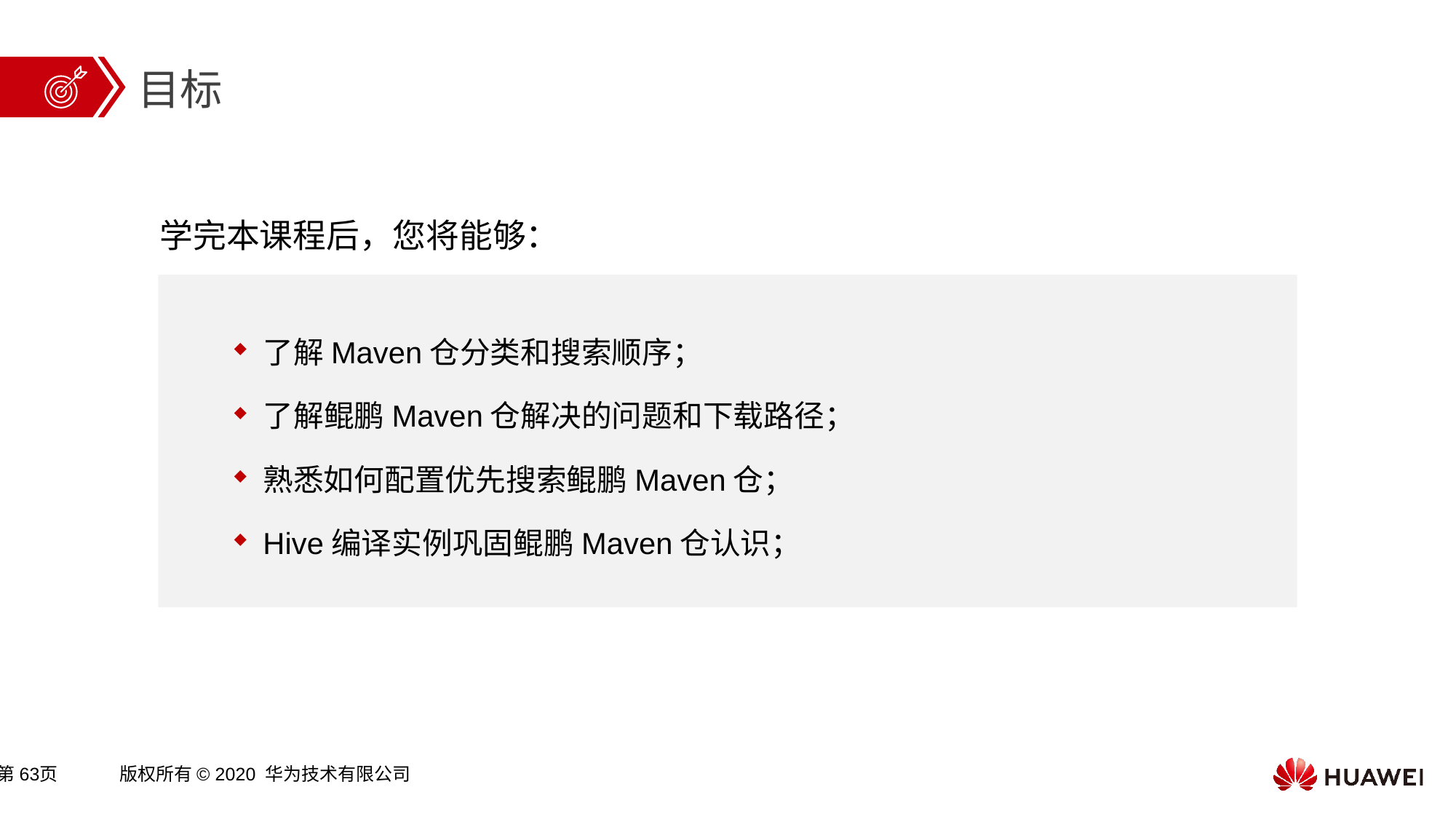

目标

学完本课程后，您将能够：

了解Maven仓分类和搜索顺序；
了解鲲鹏Maven仓解决的问题和下载路径；
熟悉如何配置优先搜索鲲鹏Maven仓；
Hive编译实例巩固鲲鹏Maven仓认识；